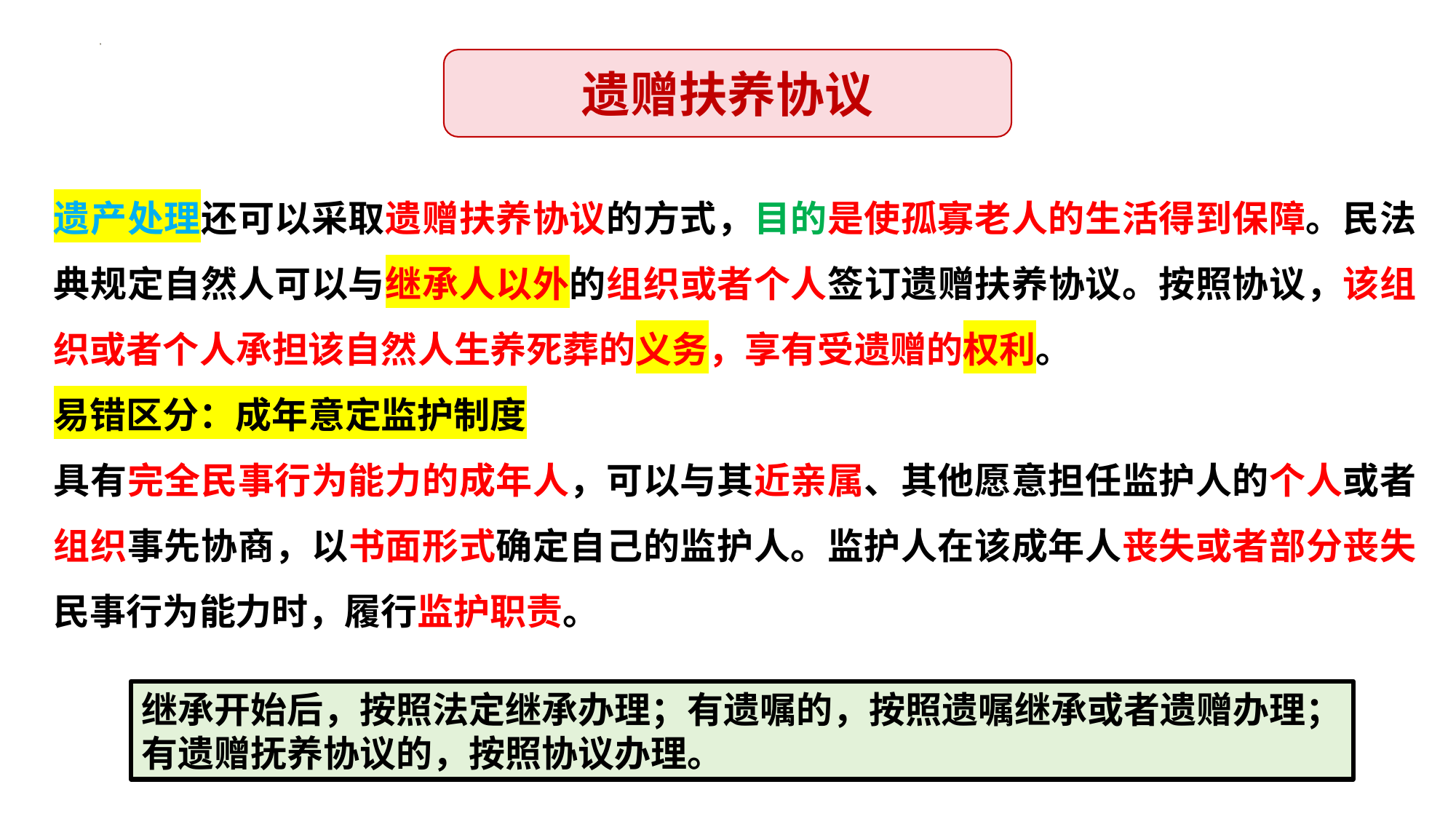

遗赠扶养协议
遗产处理还可以采取遗赠扶养协议的方式，目的是使孤寡老人的生活得到保障。民法典规定自然人可以与继承人以外的组织或者个人签订遗赠扶养协议。按照协议，该组织或者个人承担该自然人生养死葬的义务，享有受遗赠的权利。
易错区分：成年意定监护制度
具有完全民事行为能力的成年人，可以与其近亲属、其他愿意担任监护人的个人或者组织事先协商，以书面形式确定自己的监护人。监护人在该成年人丧失或者部分丧失民事行为能力时，履行监护职责。
继承开始后，按照法定继承办理；有遗嘱的，按照遗嘱继承或者遗赠办理；
有遗赠抚养协议的，按照协议办理。